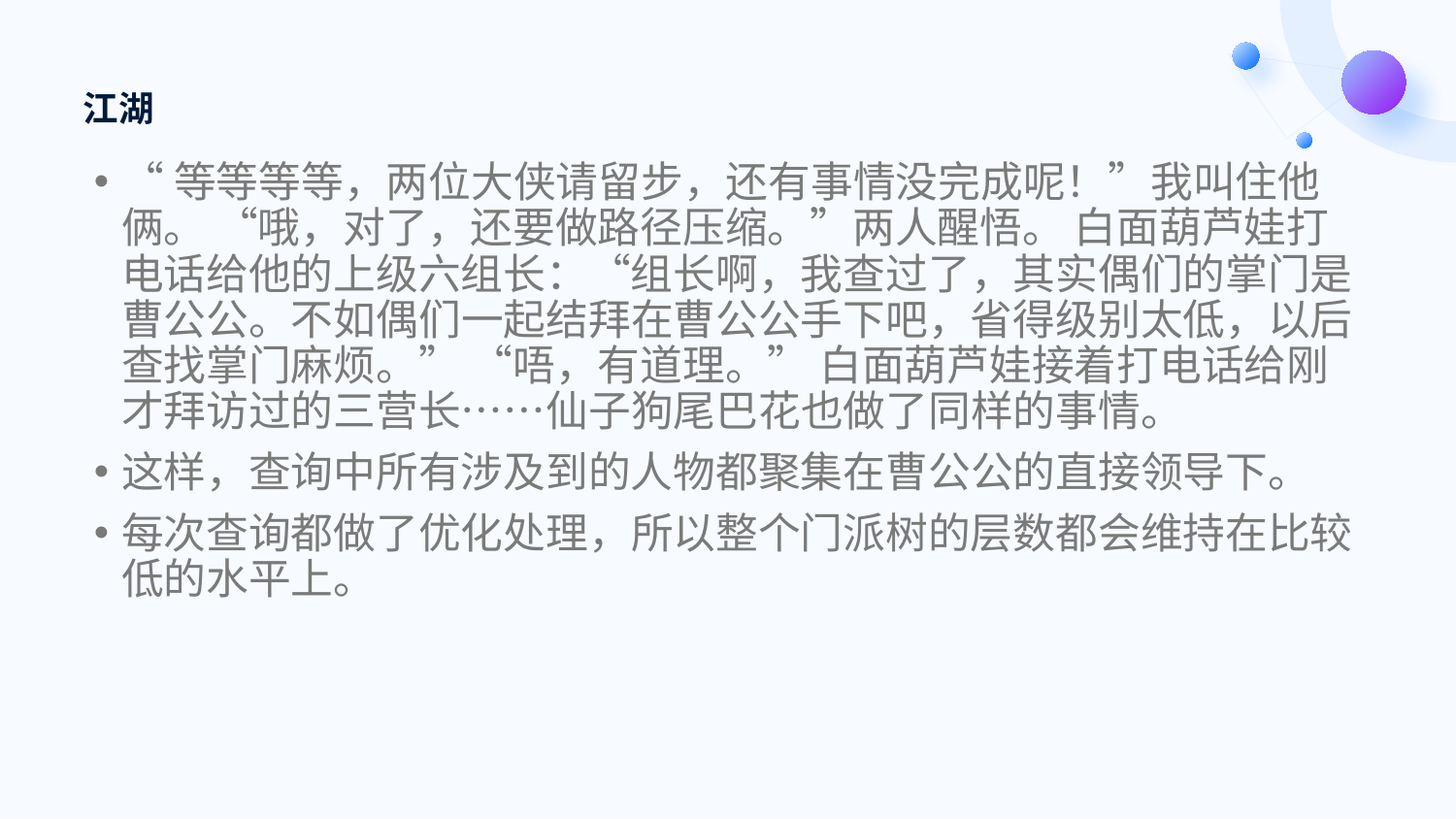

# 江湖
“等等等等，两位大侠请留步，还有事情没完成呢！”我叫住他俩。 “哦，对了，还要做路径压缩。”两人醒悟。 白面葫芦娃打电话给他的上级六组长：“组长啊，我查过了，其实偶们的掌门是曹公公。不如偶们一起结拜在曹公公手下吧，省得级别太低，以后查找掌门麻烦。” “唔，有道理。” 白面葫芦娃接着打电话给刚才拜访过的三营长……仙子狗尾巴花也做了同样的事情。
这样，查询中所有涉及到的人物都聚集在曹公公的直接领导下。
每次查询都做了优化处理，所以整个门派树的层数都会维持在比较低的水平上。